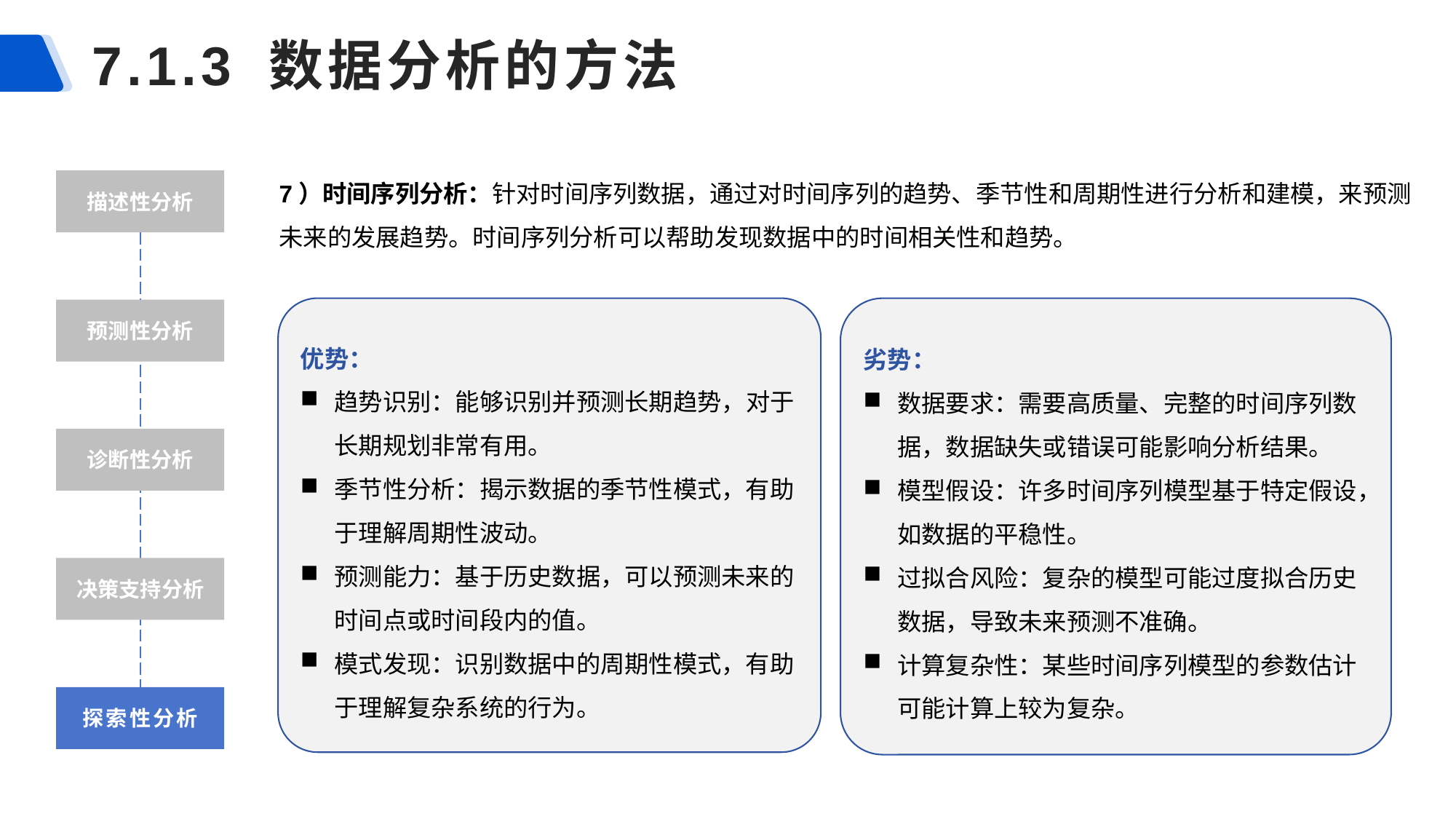

# 7.1.3 数据分析的方法
7）时间序列分析：针对时间序列数据，通过对时间序列的趋势、季节性和周期性进行分析和建模，来预测未来的发展趋势。时间序列分析可以帮助发现数据中的时间相关性和趋势。
描述性分析
优势：
趋势识别：能够识别并预测长期趋势，对于长期规划非常有用。
季节性分析：揭示数据的季节性模式，有助于理解周期性波动。
预测能力：基于历史数据，可以预测未来的时间点或时间段内的值。
模式发现：识别数据中的周期性模式，有助于理解复杂系统的行为。
劣势：
数据要求：需要高质量、完整的时间序列数据，数据缺失或错误可能影响分析结果。
模型假设：许多时间序列模型基于特定假设，如数据的平稳性。
过拟合风险：复杂的模型可能过度拟合历史数据，导致未来预测不准确。
计算复杂性：某些时间序列模型的参数估计可能计算上较为复杂。
预测性分析
诊断性分析
决策支持分析
探索性分析